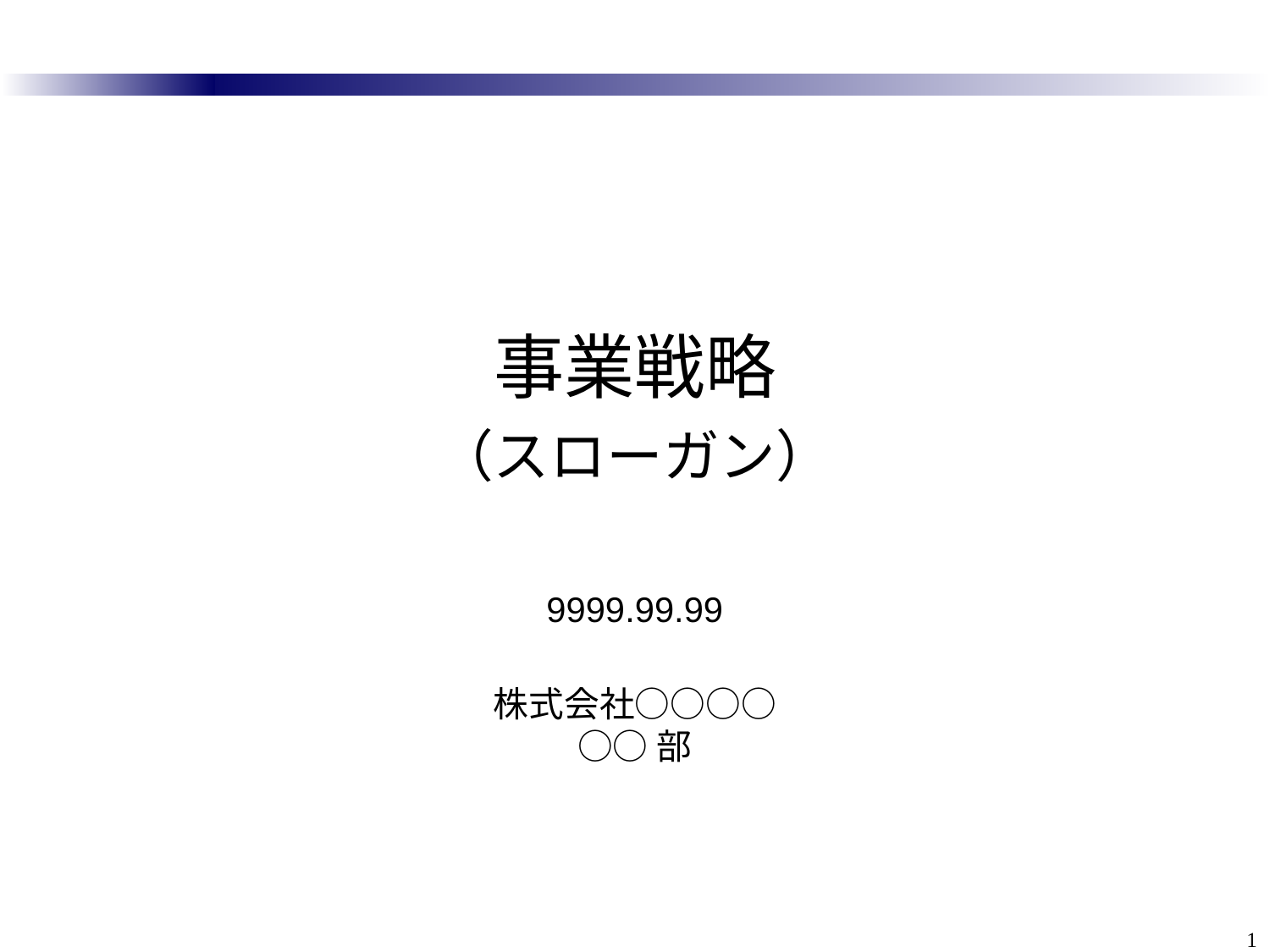

# 事業戦略 （スローガン）
9999.99.99
株式会社○○○○
○○部
1